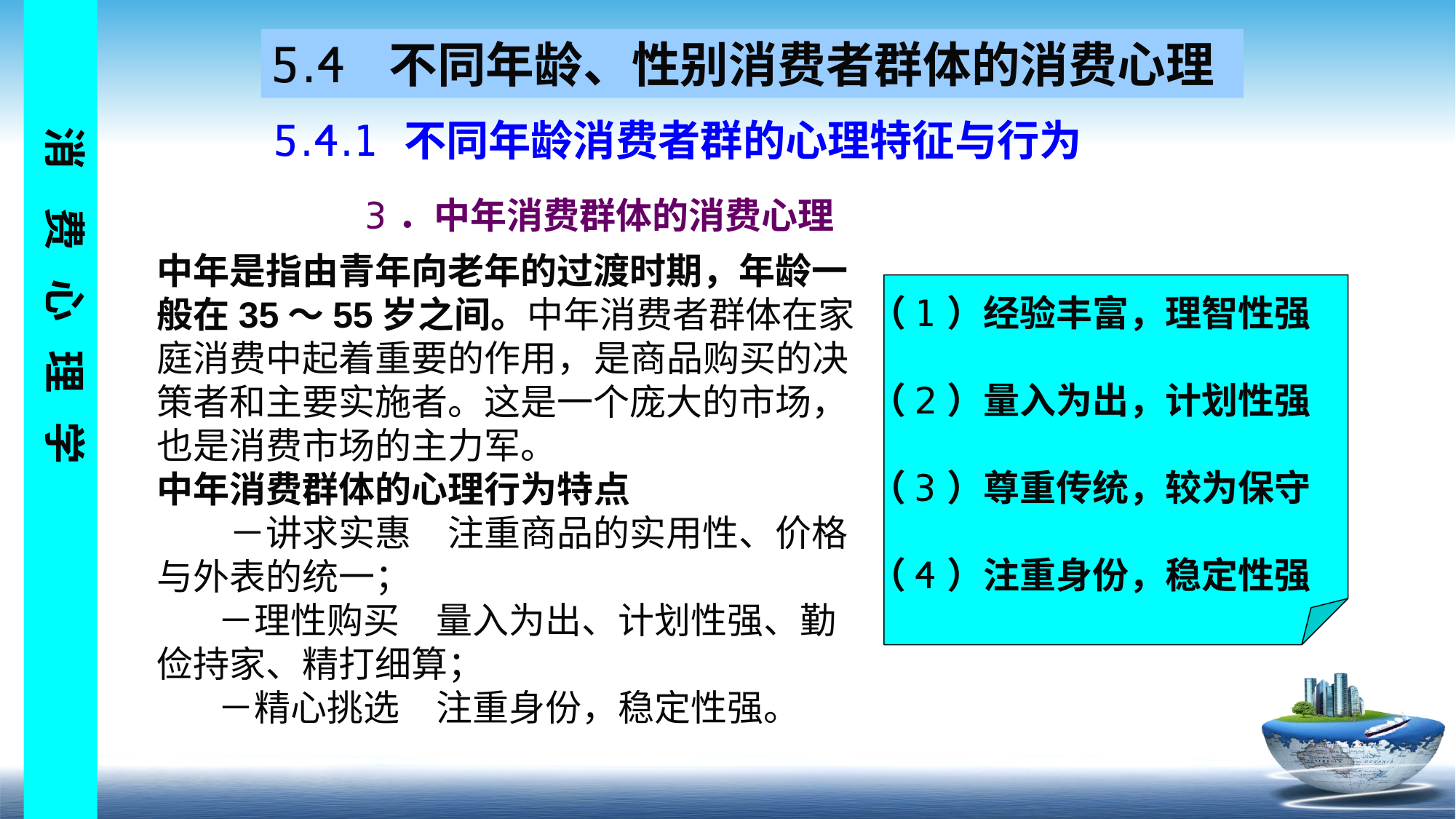

5.4  不同年龄、性别消费者群体的消费心理
5.4.1 不同年龄消费者群的心理特征与行为

3．中年消费群体的消费心理
中年是指由青年向老年的过渡时期，年龄一般在35～55岁之间。中年消费者群体在家庭消费中起着重要的作用，是商品购买的决策者和主要实施者。这是一个庞大的市场，也是消费市场的主力军。
中年消费群体的心理行为特点
　　－讲求实惠　注重商品的实用性、价格与外表的统一；
　   －理性购买　量入为出、计划性强、勤俭持家、精打细算；
　   －精心挑选　注重身份，稳定性强。

（1）经验丰富，理智性强

（2）量入为出，计划性强

（3）尊重传统，较为保守

（4）注重身份，稳定性强